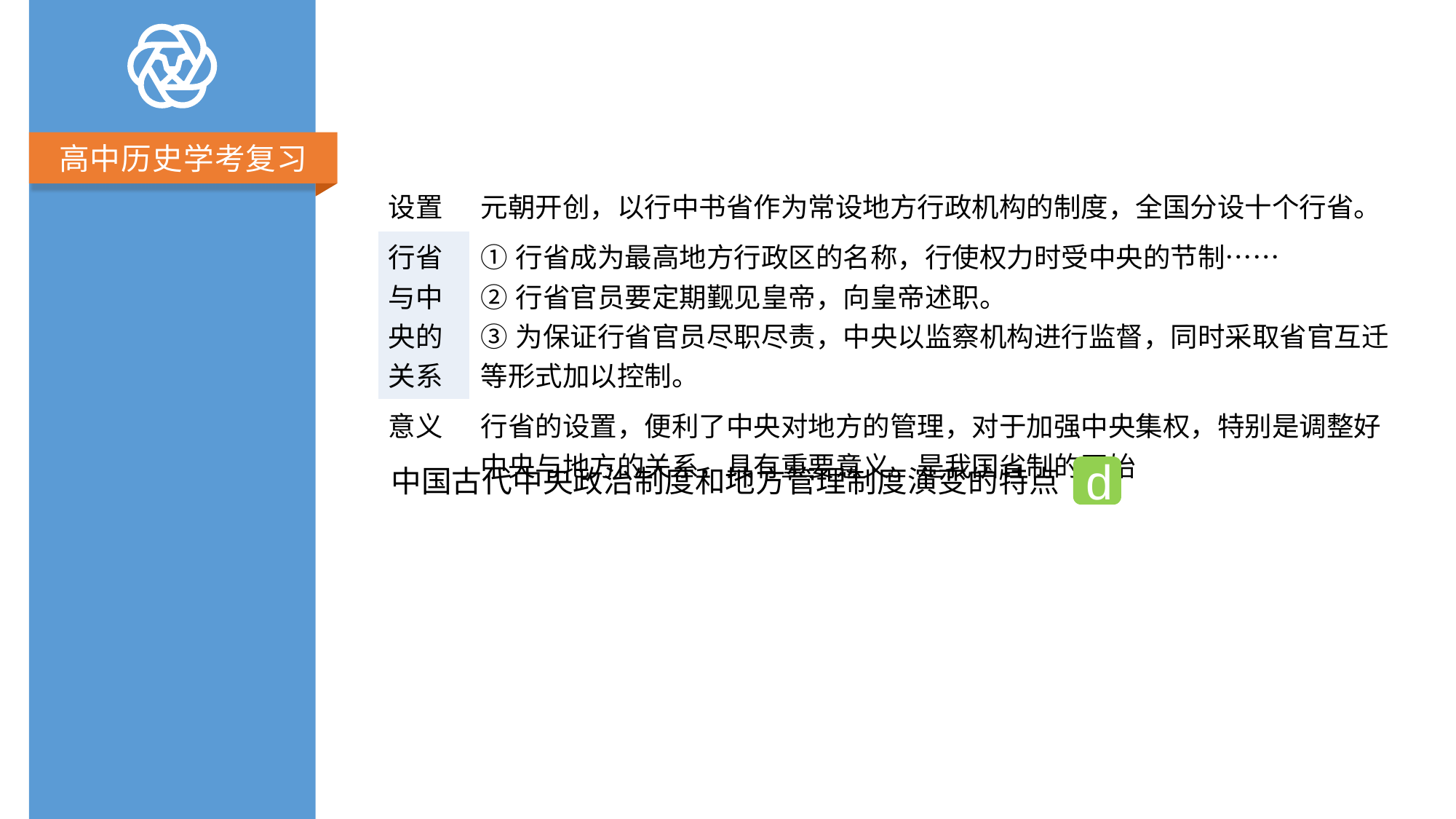

| 设置 | 元朝开创，以行中书省作为常设地方行政机构的制度，全国分设十个行省。 |
| --- | --- |
| 行省与中央的关系 | ①行省成为最高地方行政区的名称，行使权力时受中央的节制…… ②行省官员要定期觐见皇帝，向皇帝述职。 ③为保证行省官员尽职尽责，中央以监察机构进行监督，同时采取省官互迁等形式加以控制。 |
| 意义 | 行省的设置，便利了中央对地方的管理，对于加强中央集权，特别是调整好中央与地方的关系，具有重要意义。是我国省制的开始 |
中国古代中央政治制度和地方管理制度演变的特点
d